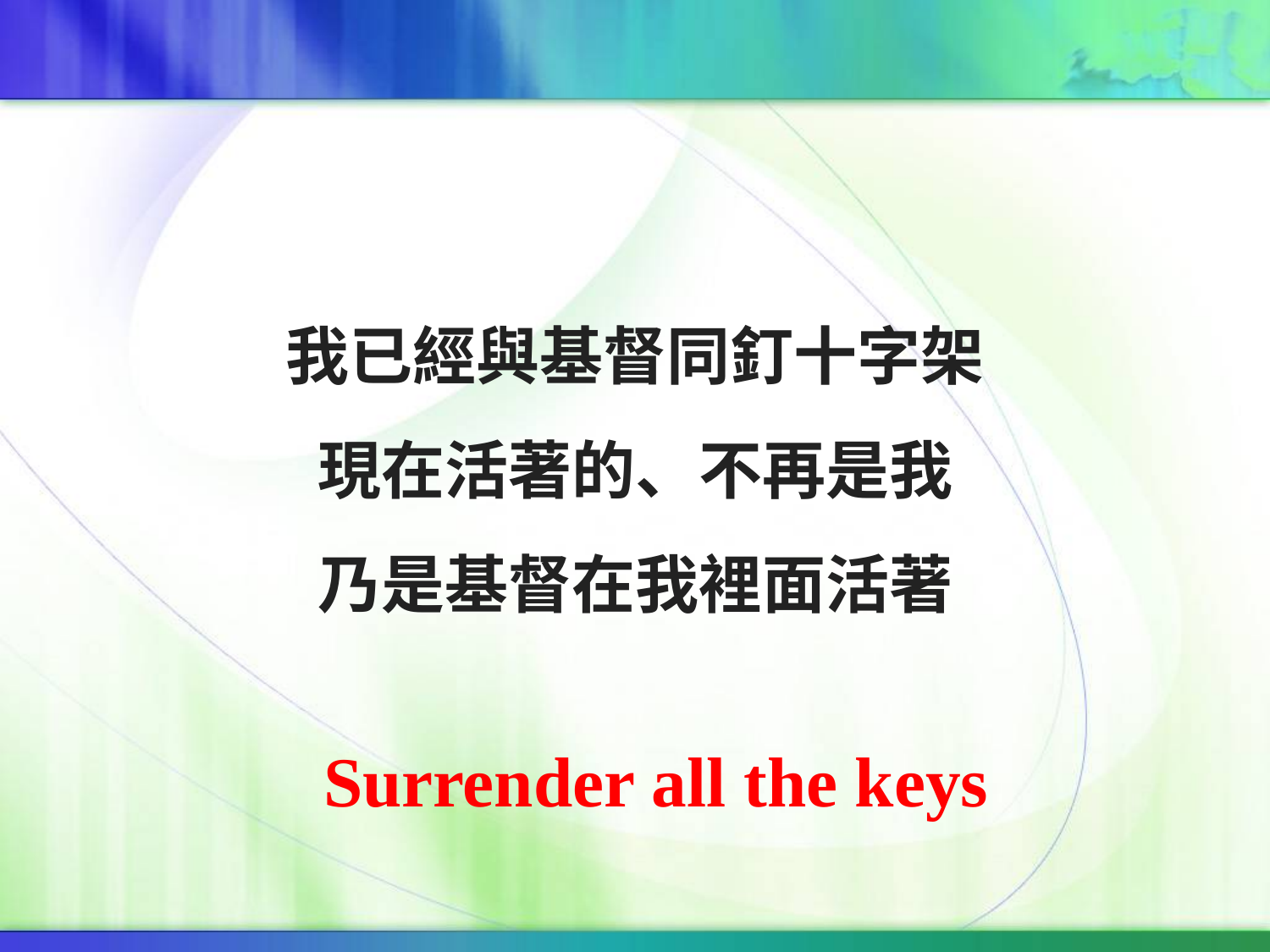

我已經與基督同釘十字架
現在活著的、不再是我
乃是基督在我裡面活著
Surrender all the keys